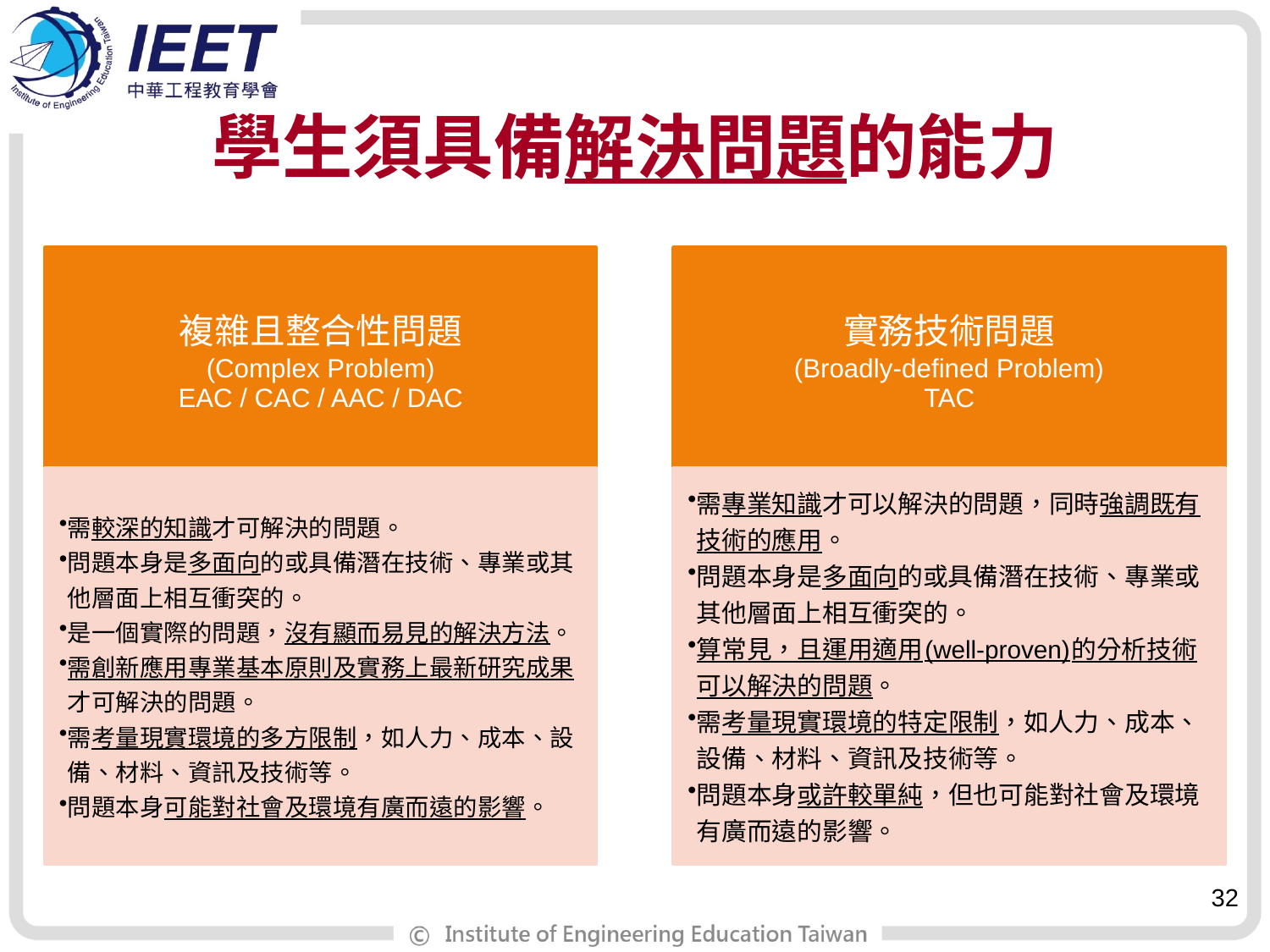

# 學生須具備解決問題的能力
需較深的知識才可解決的問題。
複雜且整合性問題
(Complex Problem)
EAC / CAC / AAC / DAC
實務技術問題
(Broadly-defined Problem)
TAC
需專業知識才可以解決的問題，同時強調既有技術的應用。
問題本身是多面向的或具備潛在技術、專業或其他層面上相互衝突的。
是一個實際的問題，沒有顯而易見的解決方法。
需創新應用專業基本原則及實務上最新研究成果才可解決的問題。
需考量現實環境的多方限制，如人力、成本、設備、材料、資訊及技術等。
問題本身可能對社會及環境有廣而遠的影響。
問題本身是多面向的或具備潛在技術、專業或其他層面上相互衝突的。
算常見，且運用適用(well-proven)的分析技術可以解決的問題。
需考量現實環境的特定限制，如人力、成本、設備、材料、資訊及技術等。
問題本身或許較單純，但也可能對社會及環境有廣而遠的影響。
32